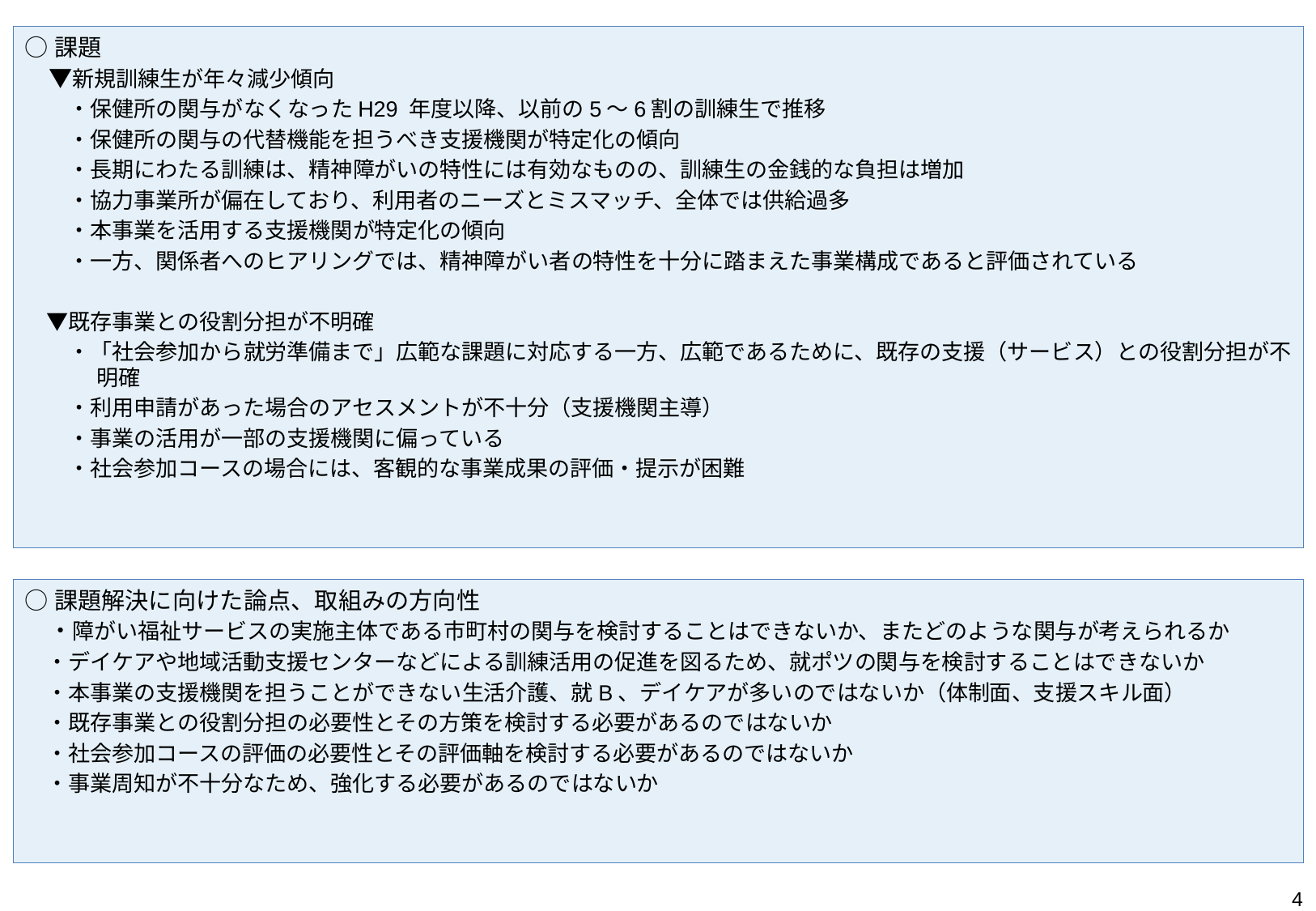

○課題
　▼新規訓練生が年々減少傾向
　　・保健所の関与がなくなったH29 年度以降、以前の5～6割の訓練生で推移
　　・保健所の関与の代替機能を担うべき支援機関が特定化の傾向
　　・長期にわたる訓練は、精神障がいの特性には有効なものの、訓練生の金銭的な負担は増加
　　・協力事業所が偏在しており、利用者のニーズとミスマッチ、全体では供給過多
　　・本事業を活用する支援機関が特定化の傾向
　　・一方、関係者へのヒアリングでは、精神障がい者の特性を十分に踏まえた事業構成であると評価されている

　▼既存事業との役割分担が不明確
　　・「社会参加から就労準備まで」広範な課題に対応する一方、広範であるために、既存の支援（サービス）との役割分担が不明確
　　・利用申請があった場合のアセスメントが不十分（支援機関主導）
　　・事業の活用が一部の支援機関に偏っている
　　・社会参加コースの場合には、客観的な事業成果の評価・提示が困難

○課題解決に向けた論点、取組みの方向性
　・障がい福祉サービスの実施主体である市町村の関与を検討することはできないか、またどのような関与が考えられるか
　・デイケアや地域活動支援センターなどによる訓練活用の促進を図るため、就ポツの関与を検討することはできないか
　・本事業の支援機関を担うことができない生活介護、就B、デイケアが多いのではないか（体制面、支援スキル面）
　・既存事業との役割分担の必要性とその方策を検討する必要があるのではないか
　・社会参加コースの評価の必要性とその評価軸を検討する必要があるのではないか
　・事業周知が不十分なため、強化する必要があるのではないか

4